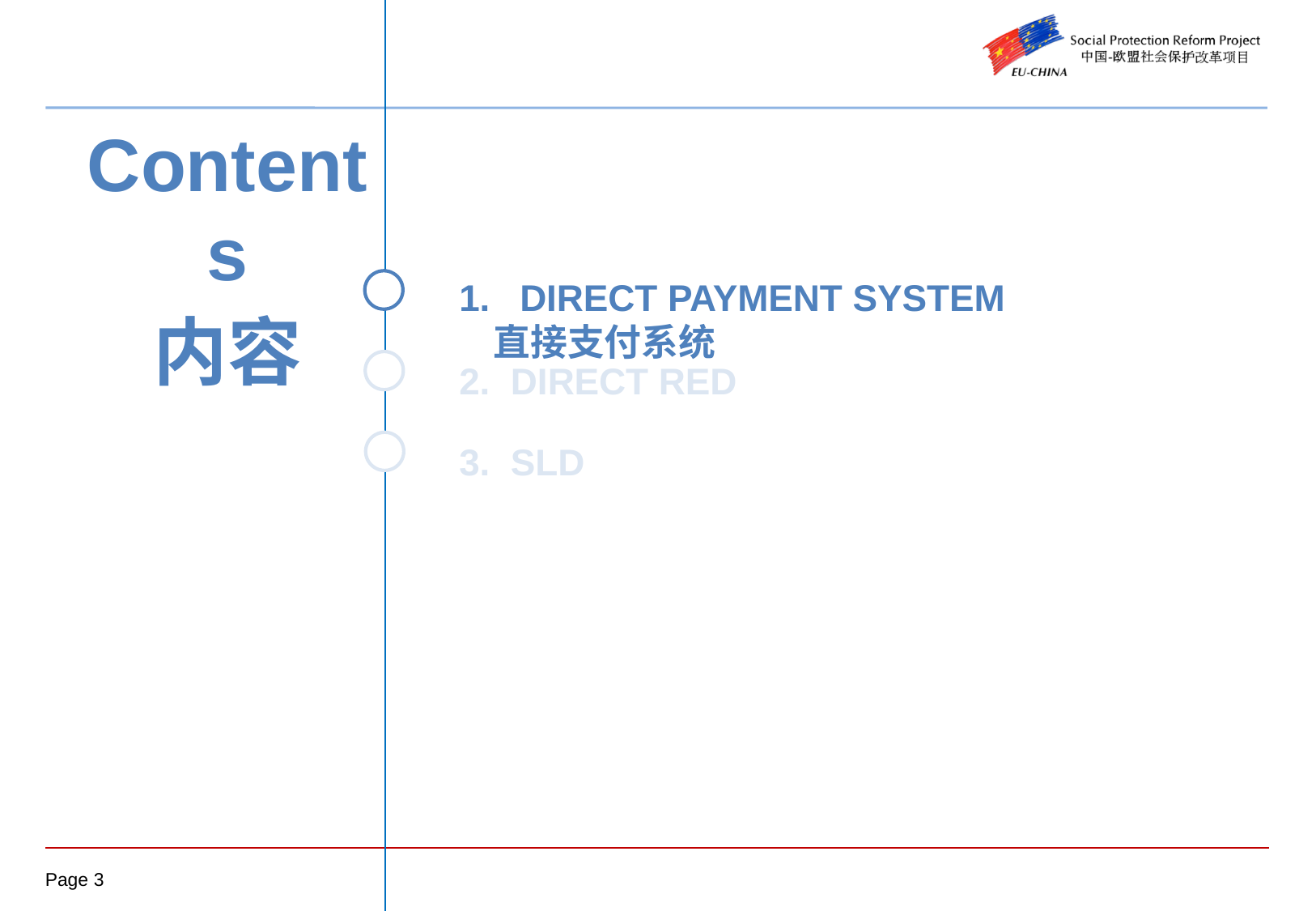

Contents
内容
DIRECT PAYMENT SYSTEM
   直接支付系统

2.  DIRECT RED

3.  SLD